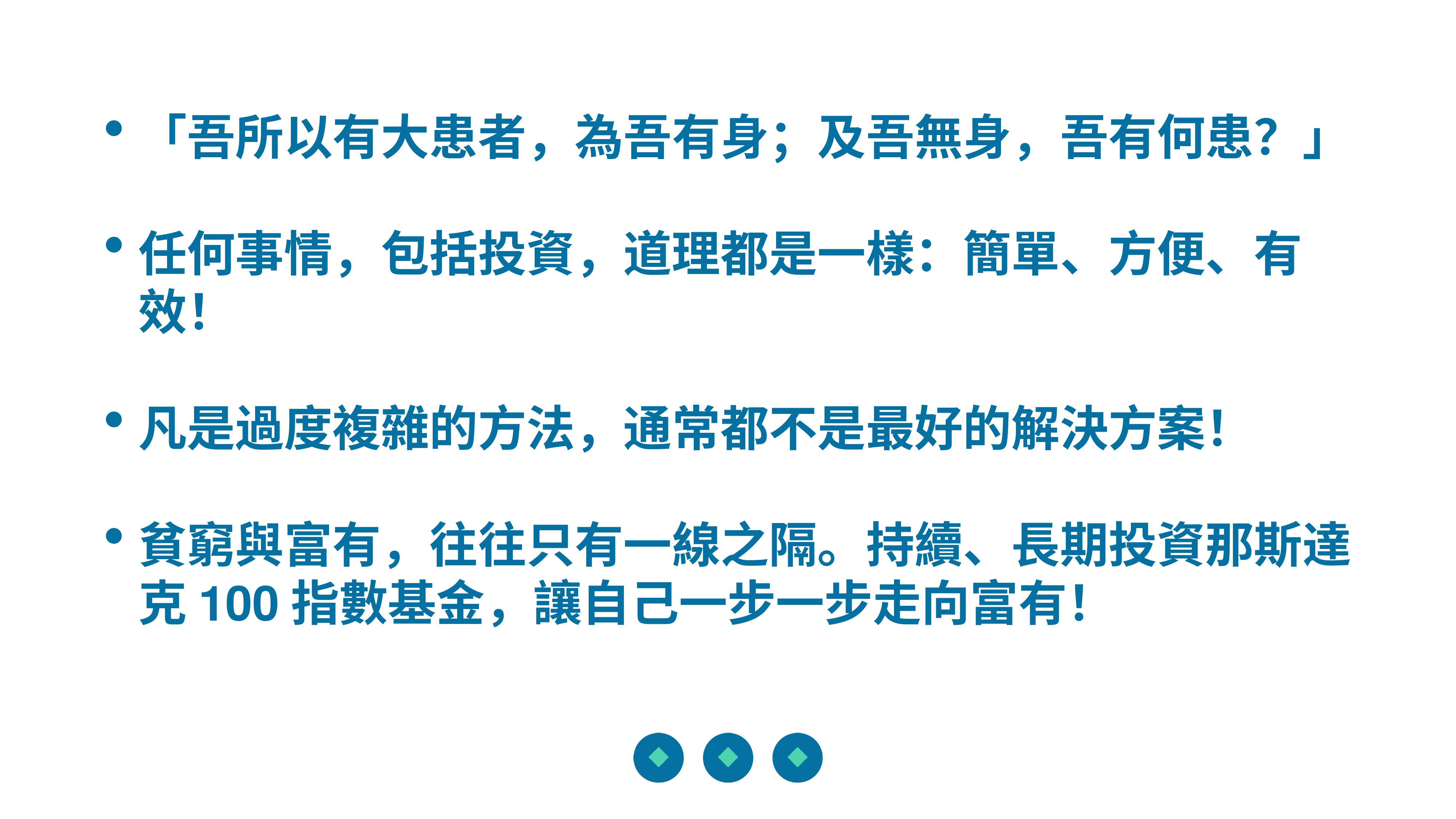

「吾所以有大患者，為吾有身；及吾無身，吾有何患？」

任何事情，包括投資，道理都是一樣：簡單、方便、有效！

凡是過度複雜的方法，通常都不是最好的解決方案！

貧窮與富有，往往只有一線之隔。持續、長期投資那斯達克100指數基金，讓自己一步一步走向富有！